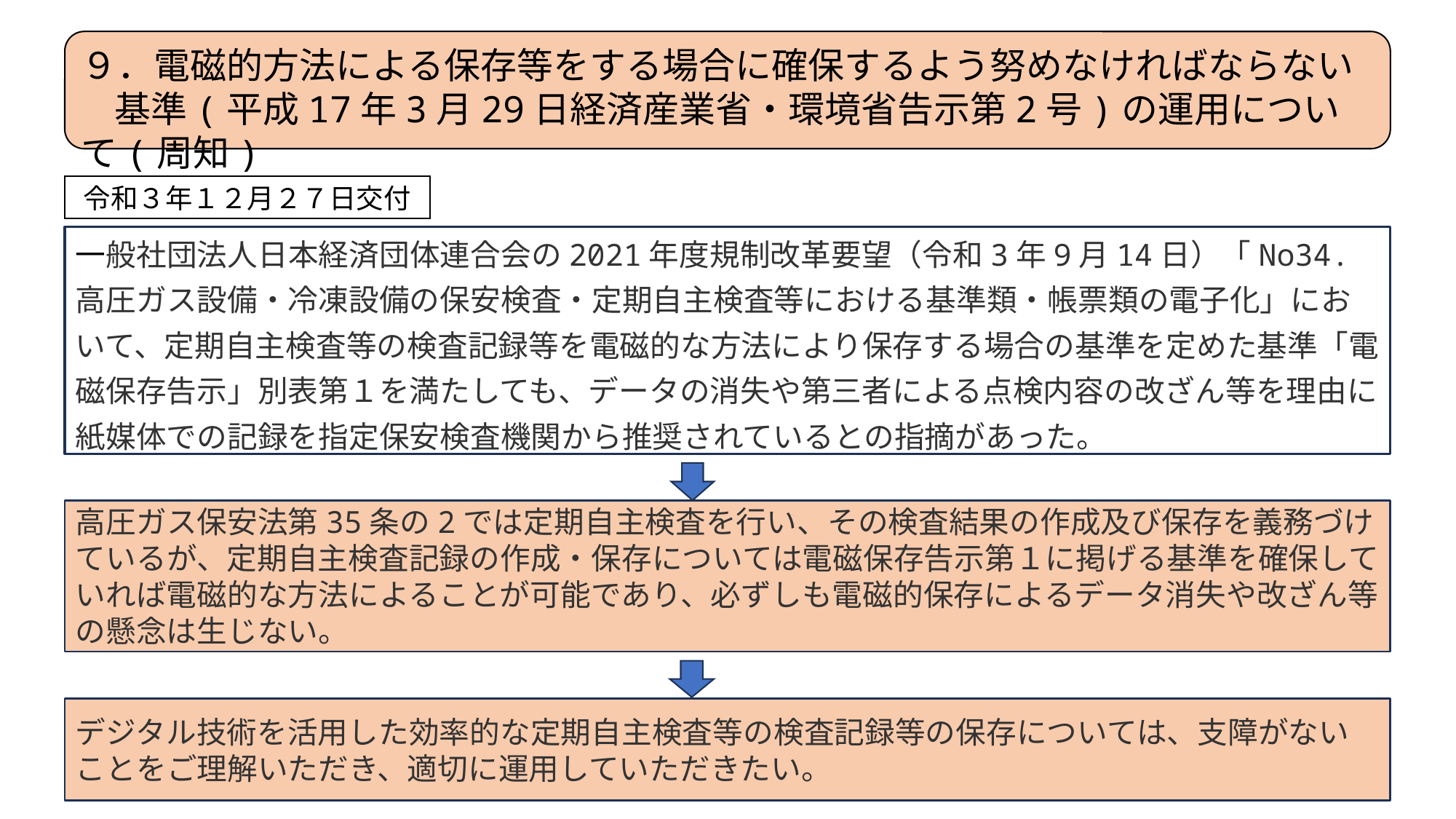

９．電磁的方法による保存等をする場合に確保するよう努めなければならない
   基準(平成17年3月29日経済産業省・環境省告示第2号)の運用について(周知)
令和３年１２月２７日交付
一般社団法人日本経済団体連合会の2021年度規制改革要望（令和3年9月14日）「No34. 高圧ガス設備・冷凍設備の保安検査・定期自主検査等における基準類・帳票類の電子化」において、定期自主検査等の検査記録等を電磁的な方法により保存する場合の基準を定めた基準「電磁保存告示」別表第１を満たしても、データの消失や第三者による点検内容の改ざん等を理由に紙媒体での記録を指定保安検査機関から推奨されているとの指摘があった。

高圧ガス保安法第35条の2では定期自主検査を行い、その検査結果の作成及び保存を義務づけているが、定期自主検査記録の作成・保存については電磁保存告示第１に掲げる基準を確保していれば電磁的な方法によることが可能であり、必ずしも電磁的保存によるデータ消失や改ざん等の懸念は生じない。

デジタル技術を活用した効率的な定期自主検査等の検査記録等の保存については、支障がないことをご理解いただき、適切に運用していただきたい。